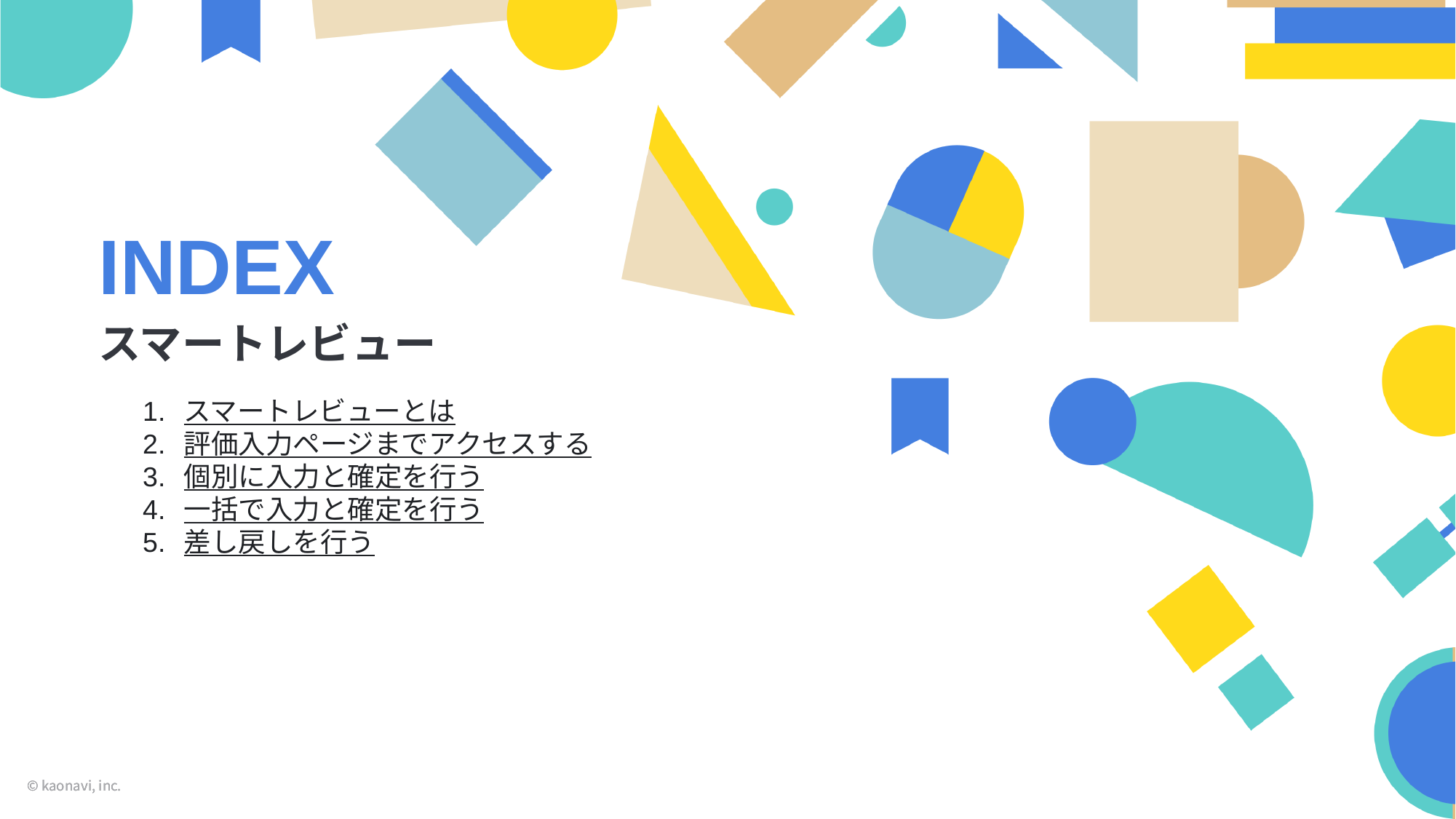

INDEX
スマートレビュー
スマートレビューとは
評価入力ページまでアクセスする
個別に入力と確定を行う
一括で入力と確定を行う
差し戻しを行う
© kaonavi, inc.